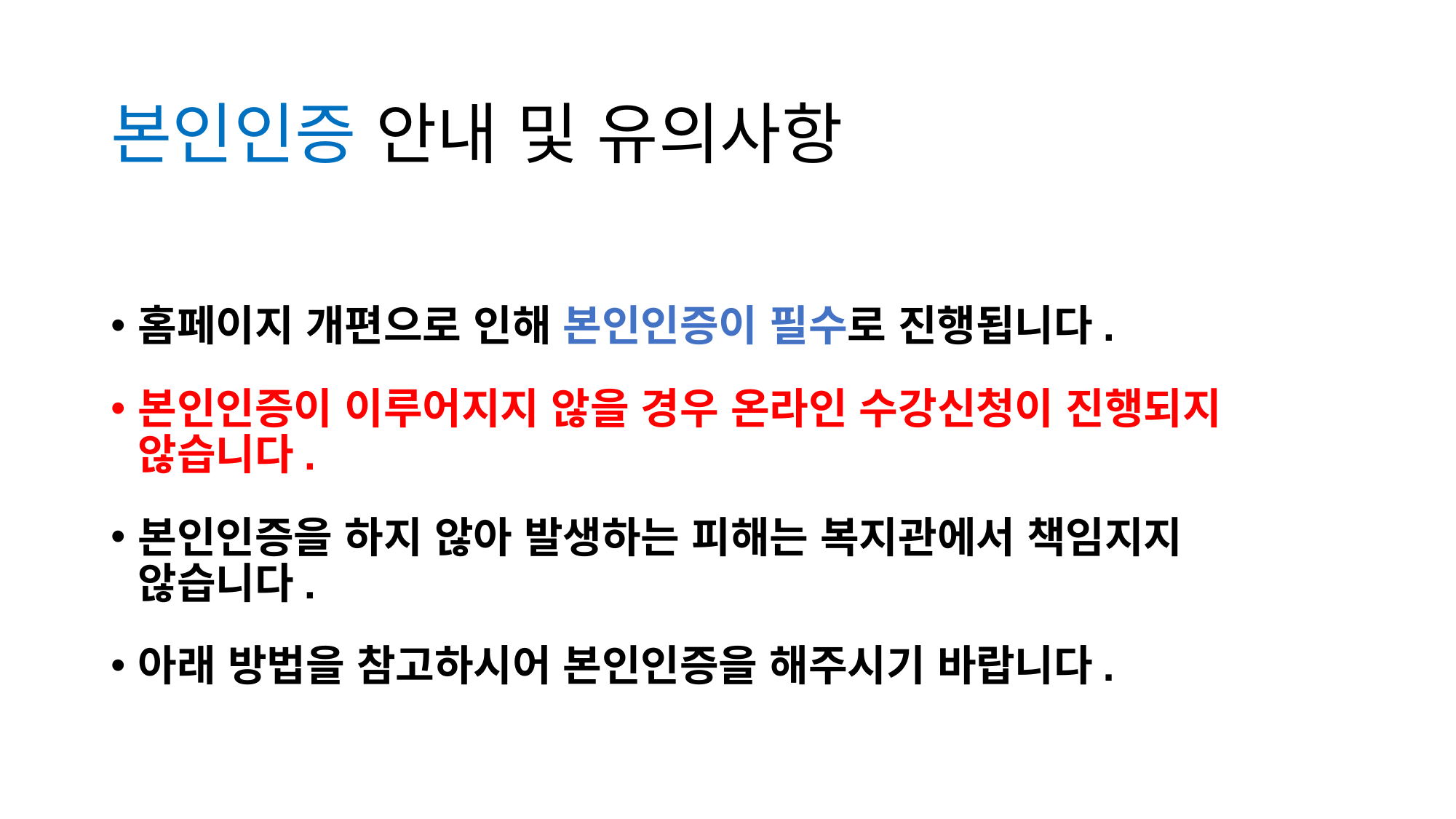

# 본인인증 안내 및 유의사항
홈페이지 개편으로 인해 본인인증이 필수로 진행됩니다.

본인인증이 이루어지지 않을 경우 온라인 수강신청이 진행되지 않습니다.

본인인증을 하지 않아 발생하는 피해는 복지관에서 책임지지 않습니다.

아래 방법을 참고하시어 본인인증을 해주시기 바랍니다.